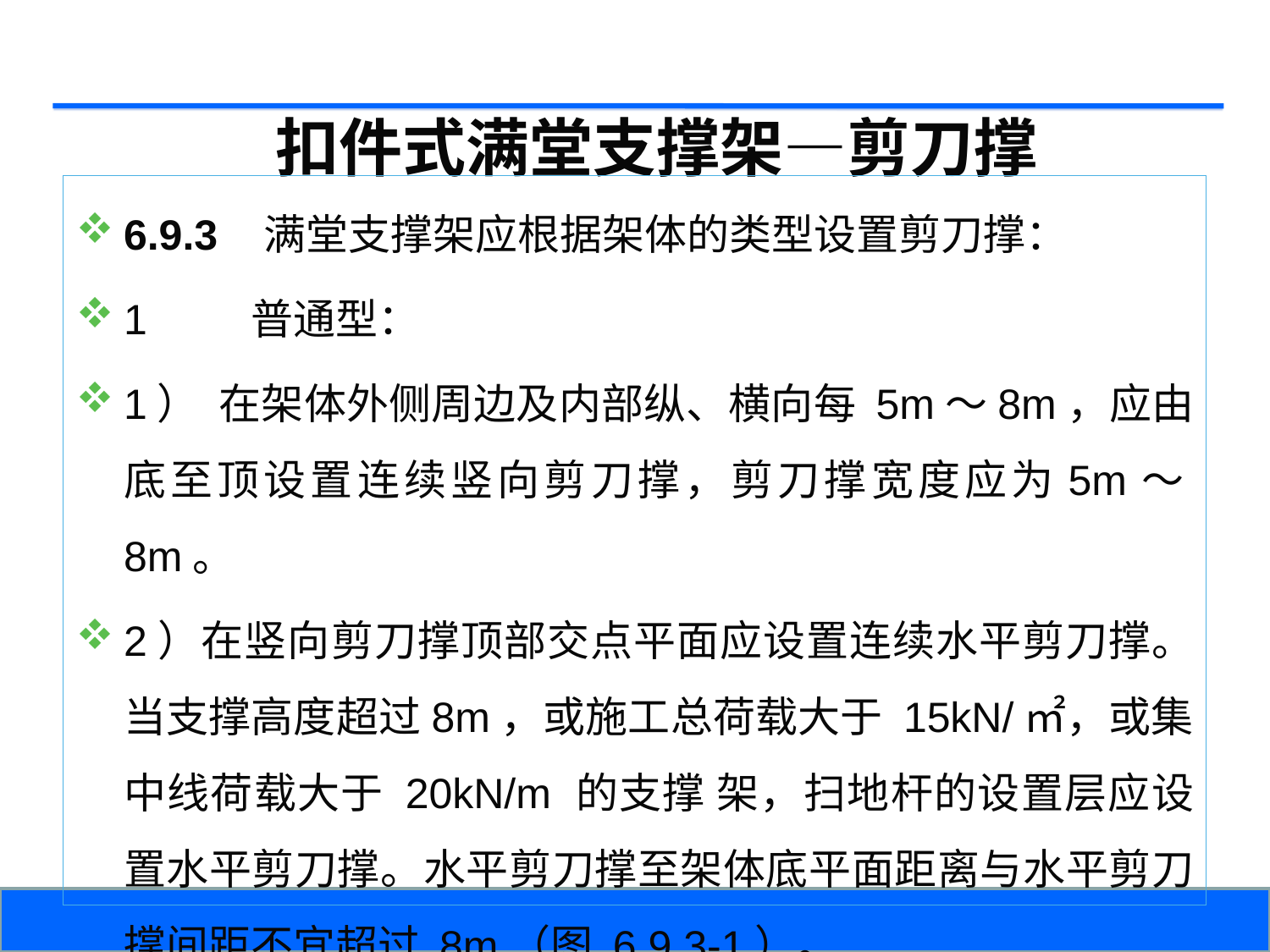

扣件式满堂支撑架—剪刀撑
6.9.3   满堂支撑架应根据架体的类型设置剪刀撑：
1	普通型：
1）  在架体外侧周边及内部纵、横向每 5m～8m，应由底至顶设置连续竖向剪刀撑，剪刀撑宽度应为5m～8m。
2）在竖向剪刀撑顶部交点平面应设置连续水平剪刀撑。当支撑高度超过8m，或施工总荷载大于 15kN/㎡，或集中线荷载大于 20kN/m 的支撑 架，扫地杆的设置层应设置水平剪刀撑。水平剪刀撑至架体底平面距离与水平剪刀撑间距不宜超过 8m（图 6.9.3-1）。